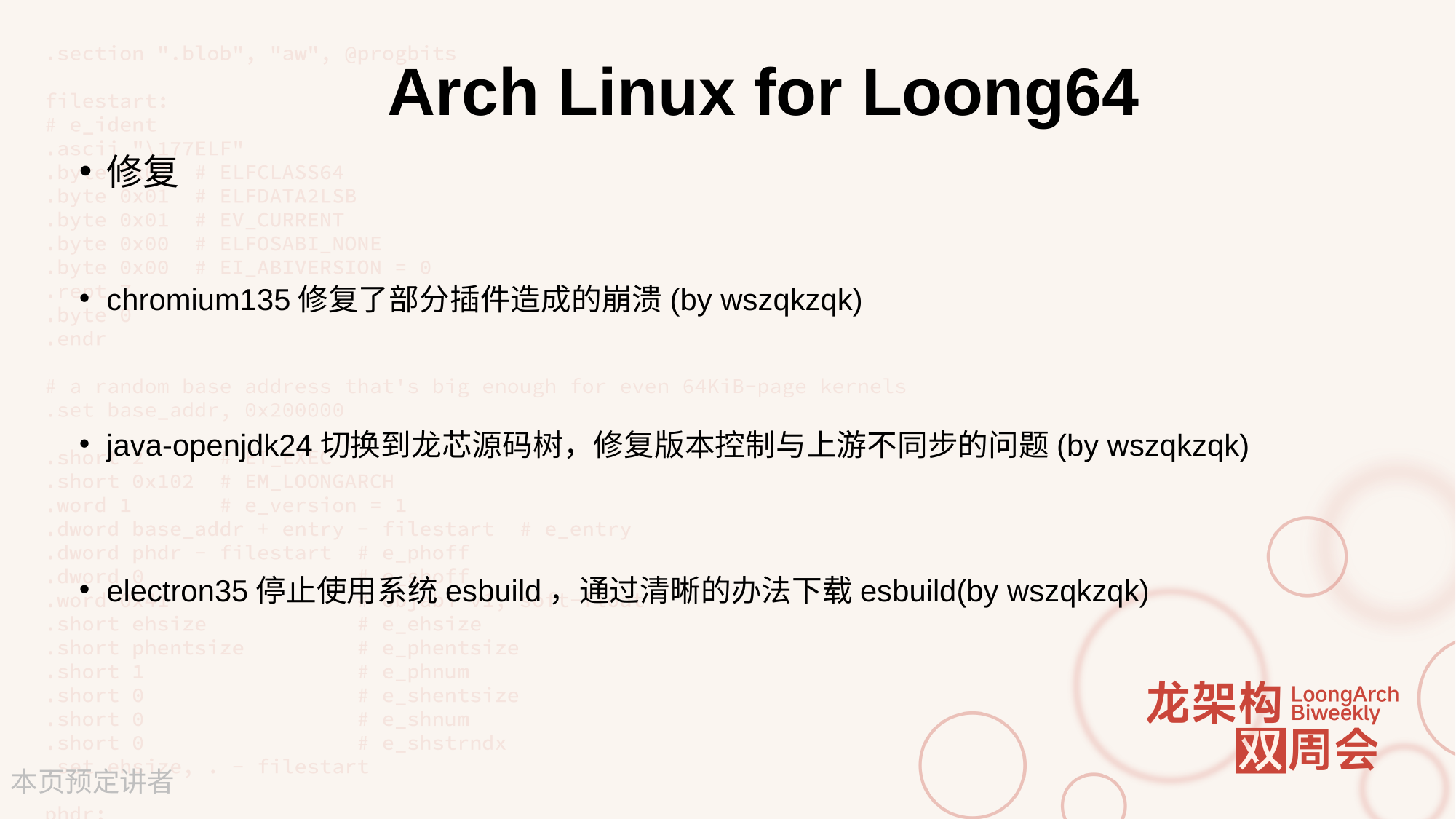

# Arch Linux for Loong64
修复

chromium135修复了部分插件造成的崩溃(by wszqkzqk)

java-openjdk24切换到龙芯源码树，修复版本控制与上游不同步的问题(by wszqkzqk)

electron35停止使用系统esbuild，通过清晰的办法下载esbuild(by wszqkzqk)